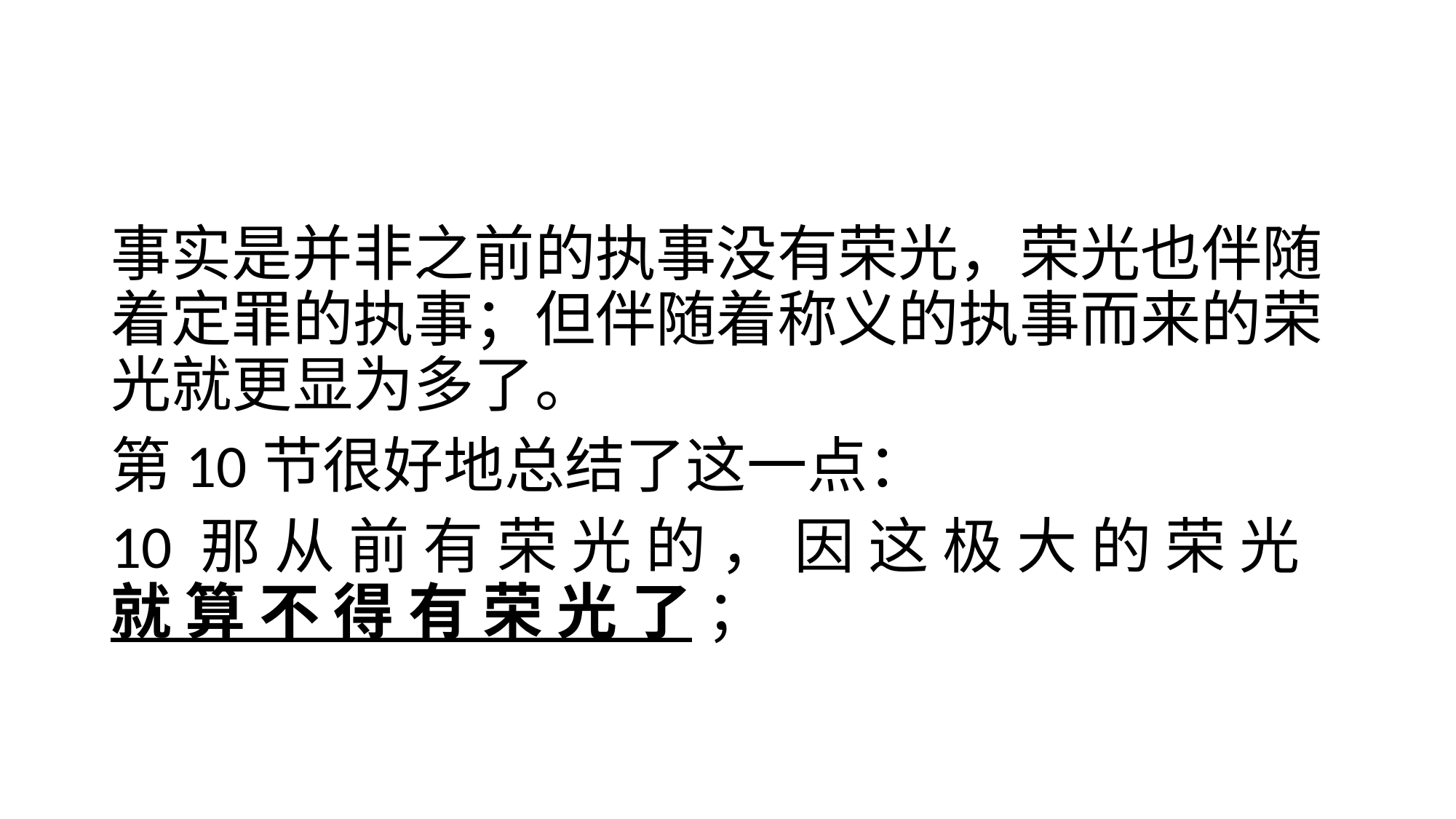

#
事实是并非之前的执事没有荣光，荣光也伴随着定罪的执事；但伴随着称义的执事而来的荣光就更显为多了。
第10节很好地总结了这一点：
10 那 从 前 有 荣 光 的 ， 因 这 极 大 的 荣 光 就 算 不 得 有 荣 光 了 ；